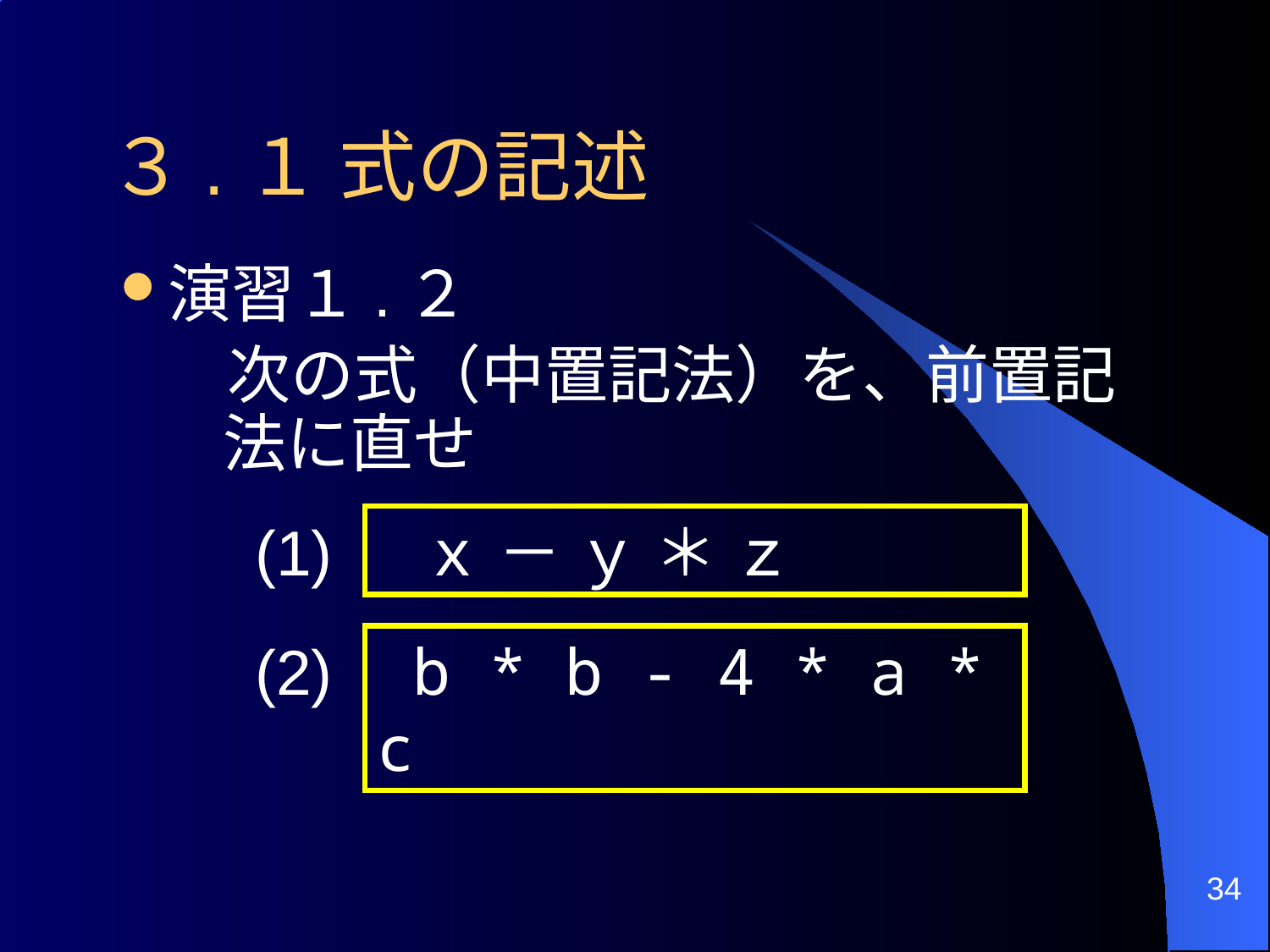

# ３.１ 式の記述
演習１.２
  次の式（中置記法）を、前置記法に直せ

 (1)
  ｘ － ｙ ＊ ｚ
 (2)
  b * b - 4 * a * c
34